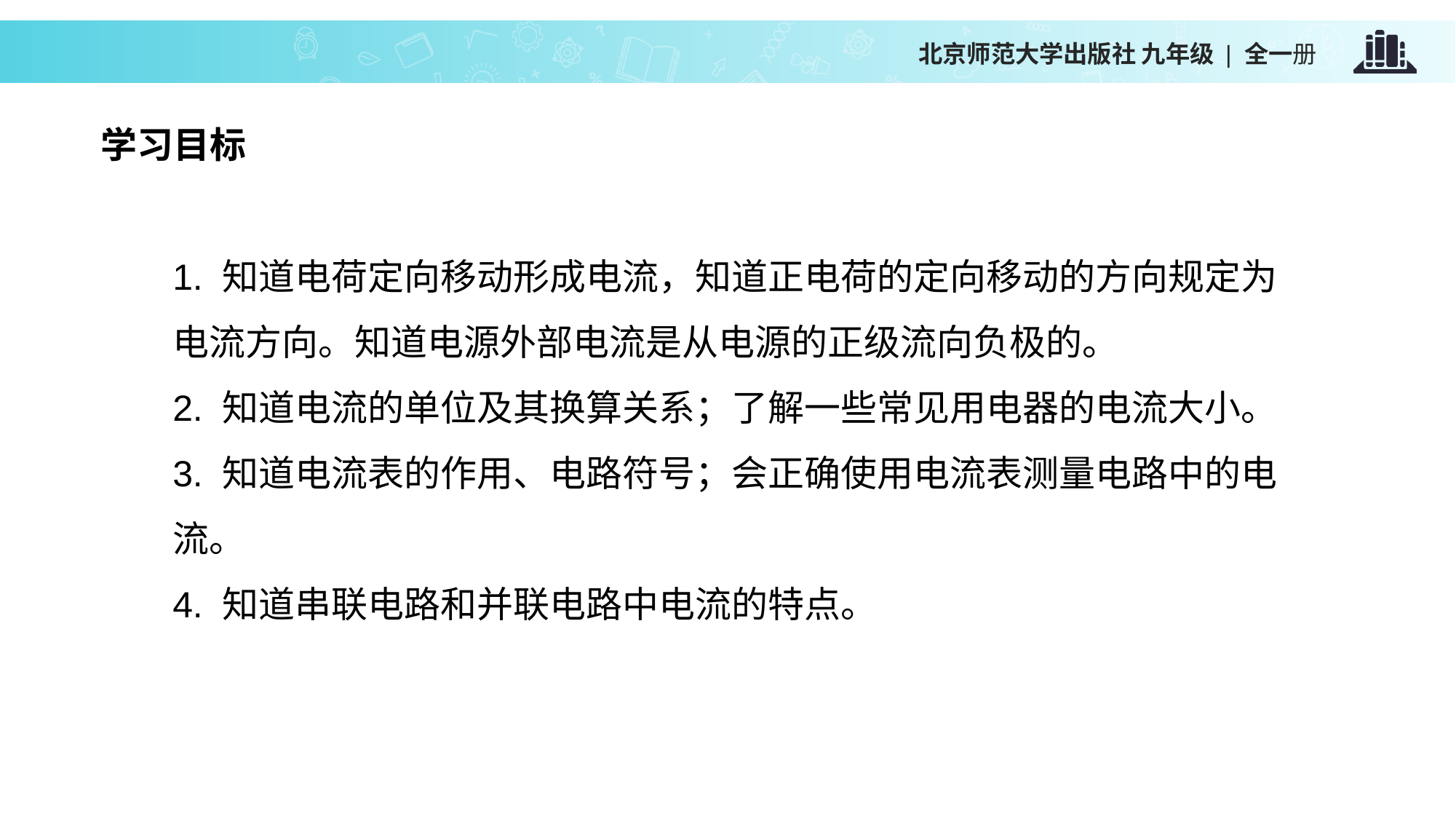

学习目标
1. 知道电荷定向移动形成电流，知道正电荷的定向移动的方向规定为电流方向。知道电源外部电流是从电源的正级流向负极的。
2. 知道电流的单位及其换算关系；了解一些常见用电器的电流大小。
3. 知道电流表的作用、电路符号；会正确使用电流表测量电路中的电流。
4. 知道串联电路和并联电路中电流的特点。